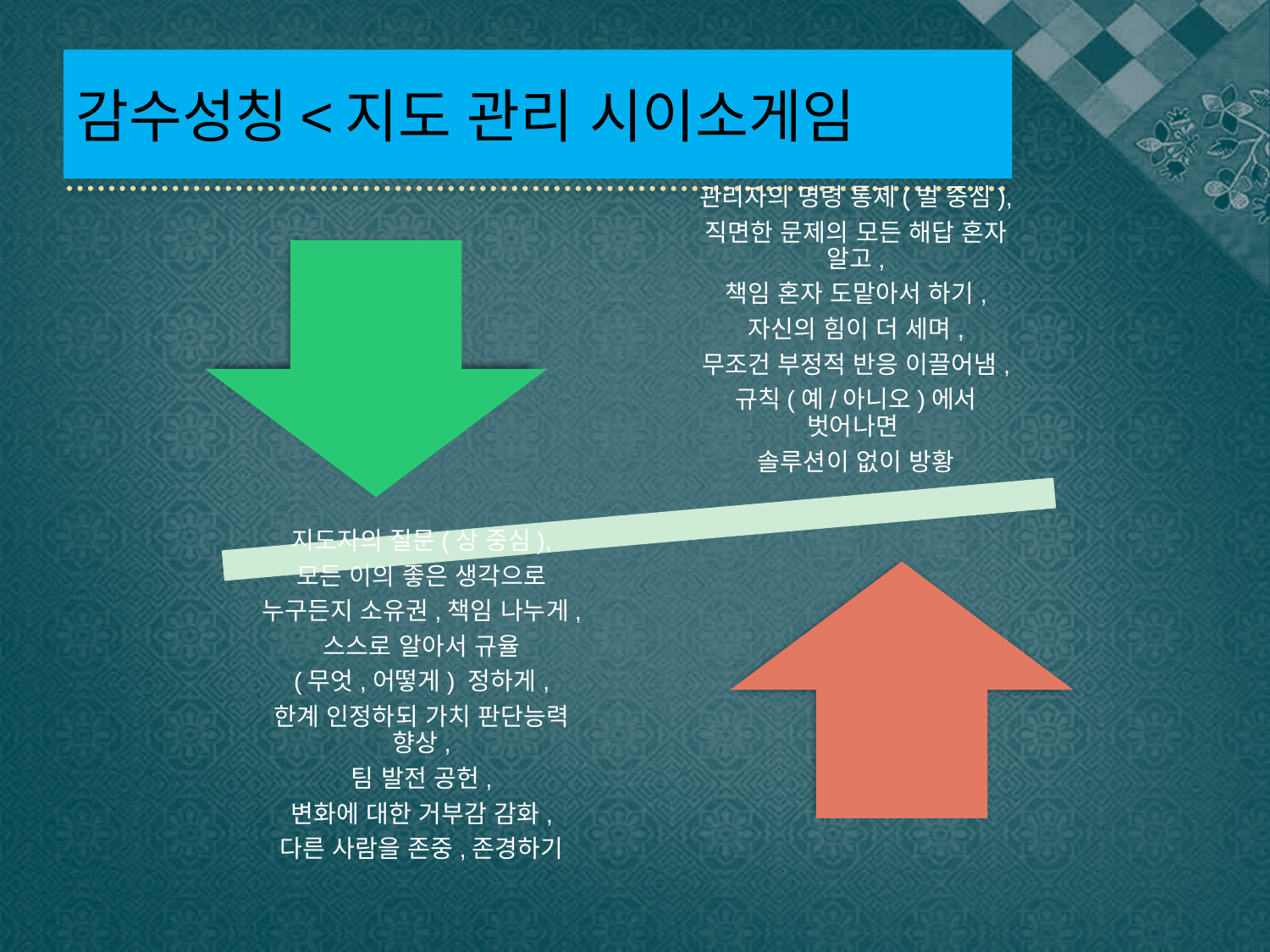

# 감수성칭<지도 관리 시이소게임
관리자의 명령 통제(벌 중심),
직면한 문제의 모든 해답 혼자 알고,
책임 혼자 도맡아서 하기,
자신의 힘이 더 세며,
무조건 부정적 반응 이끌어냄,
규칙(예/아니오)에서 벗어나면
솔루션이 없이 방황

지도자의 질문(상 중심),
모든 이의 좋은 생각으로
누구든지 소유권,책임 나누게,
스스로 알아서 규율
(무엇,어떻게) 정하게,
한계 인정하되 가치 판단능력 향상,
팀 발전 공헌,
변화에 대한 거부감 감화,
다른 사람을 존중,존경하기